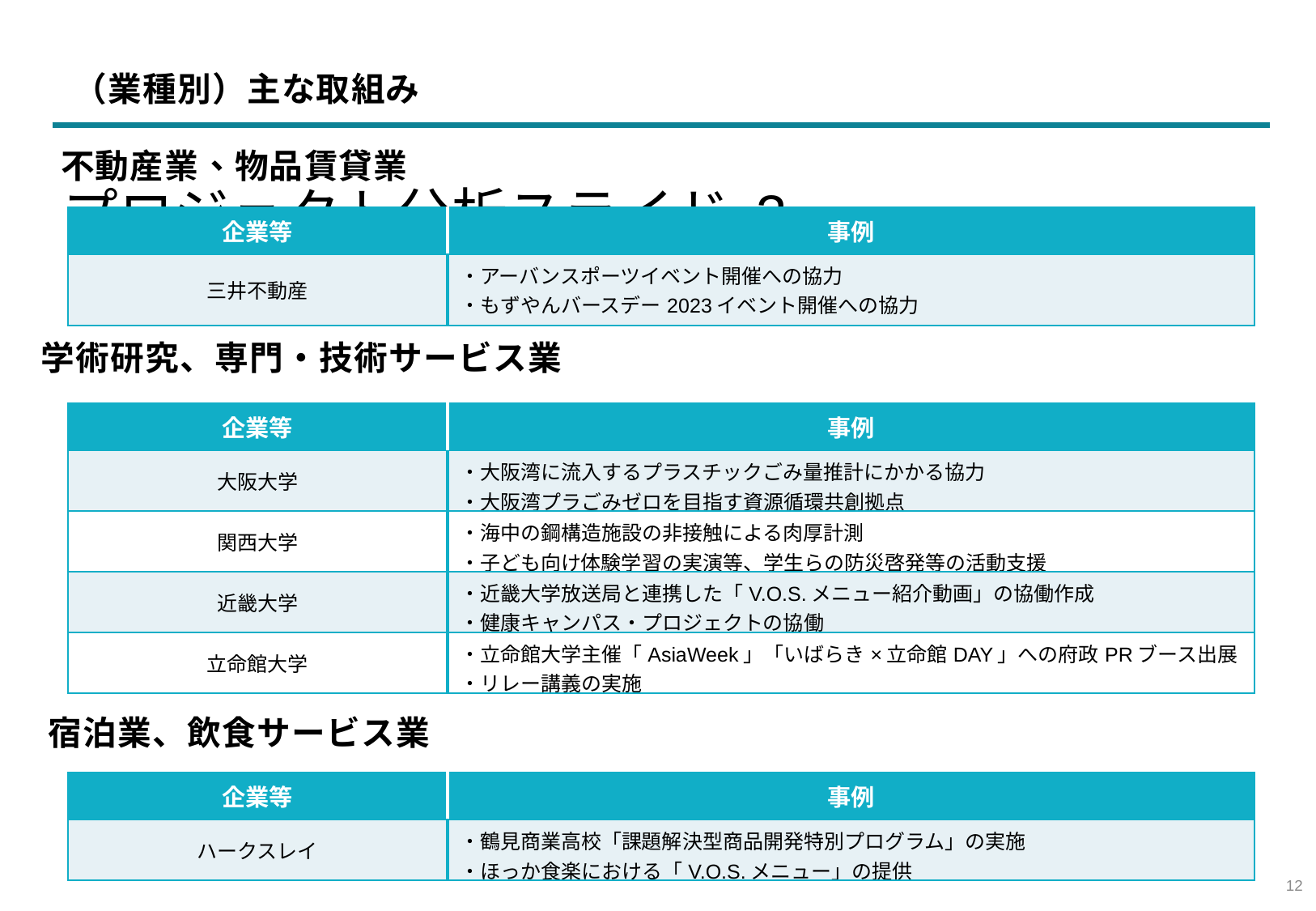

（業種別）主な取組み
不動産業、物品賃貸業
プロジェクト分析スライド 3
| 企業等 | 事例 |
| --- | --- |
| 三井不動産 | ・アーバンスポーツイベント開催への協力 ・もずやんバースデー2023イベント開催への協力 |
学術研究、専門・技術サービス業
| 企業等 | 事例 |
| --- | --- |
| 大阪大学 | ・大阪湾に流入するプラスチックごみ量推計にかかる協力 ・大阪湾プラごみゼロを目指す資源循環共創拠点 |
| 関西大学 | ・海中の鋼構造施設の非接触による肉厚計測 ・子ども向け体験学習の実演等、学生らの防災啓発等の活動支援 |
| 近畿大学 | ・近畿大学放送局と連携した「V.O.S.メニュー紹介動画」の協働作成 ・健康キャンパス・プロジェクトの協働 |
| 立命館大学 | ・立命館大学主催「AsiaWeek」「いばらき×立命館DAY」への府政PRブース出展 ・リレー講義の実施 |
宿泊業、飲食サービス業
| 企業等 | 事例 |
| --- | --- |
| ハークスレイ | ・鶴見商業高校「課題解決型商品開発特別プログラム」の実施 ・ほっか食楽における「V.O.S.メニュー」の提供 |
12